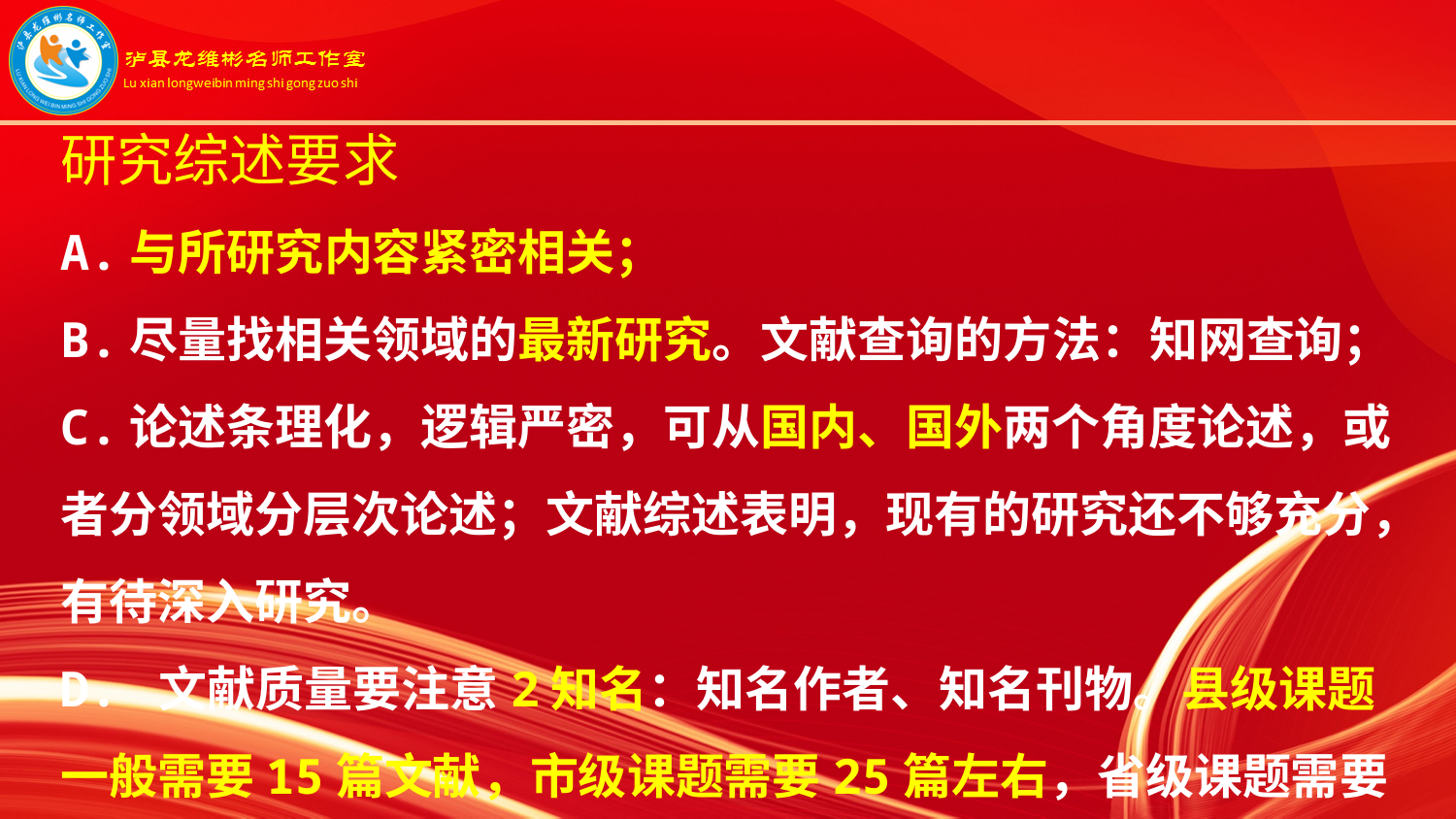

研究综述要求
A.与所研究内容紧密相关；
B.尽量找相关领域的最新研究。文献查询的方法：知网查询；
C.论述条理化，逻辑严密，可从国内、国外两个角度论述，或者分领域分层次论述；文献综述表明，现有的研究还不够充分，有待深入研究。
D. 文献质量要注意2知名：知名作者、知名刊物。县级课题一般需要15篇文献，市级课题需要25篇左右，省级课题需要35篇左右。不少于5个观点。